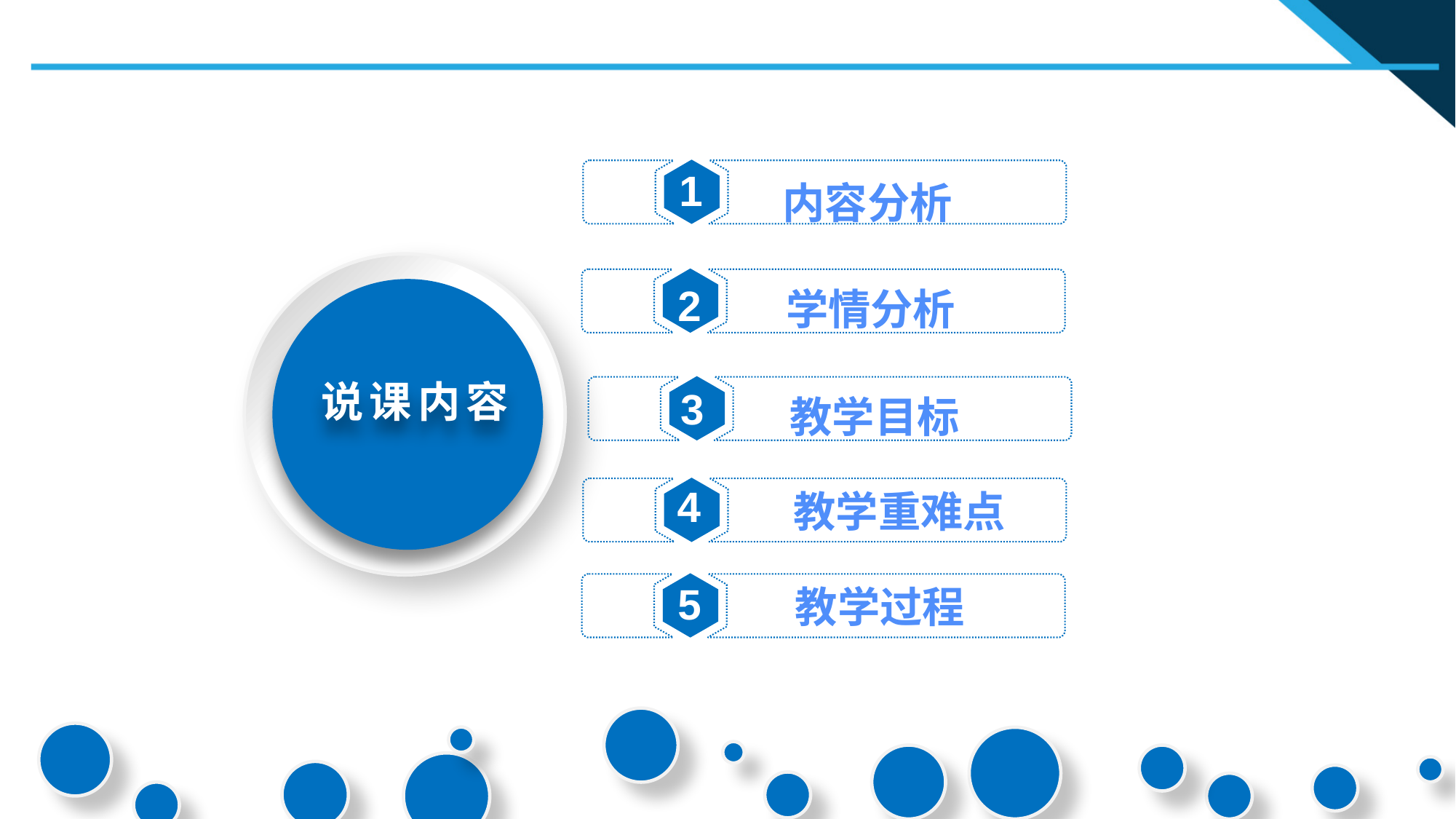

1

内容分析

2
学情分析

说课内容

3
教学目标
4

教学重难点
5

教学过程